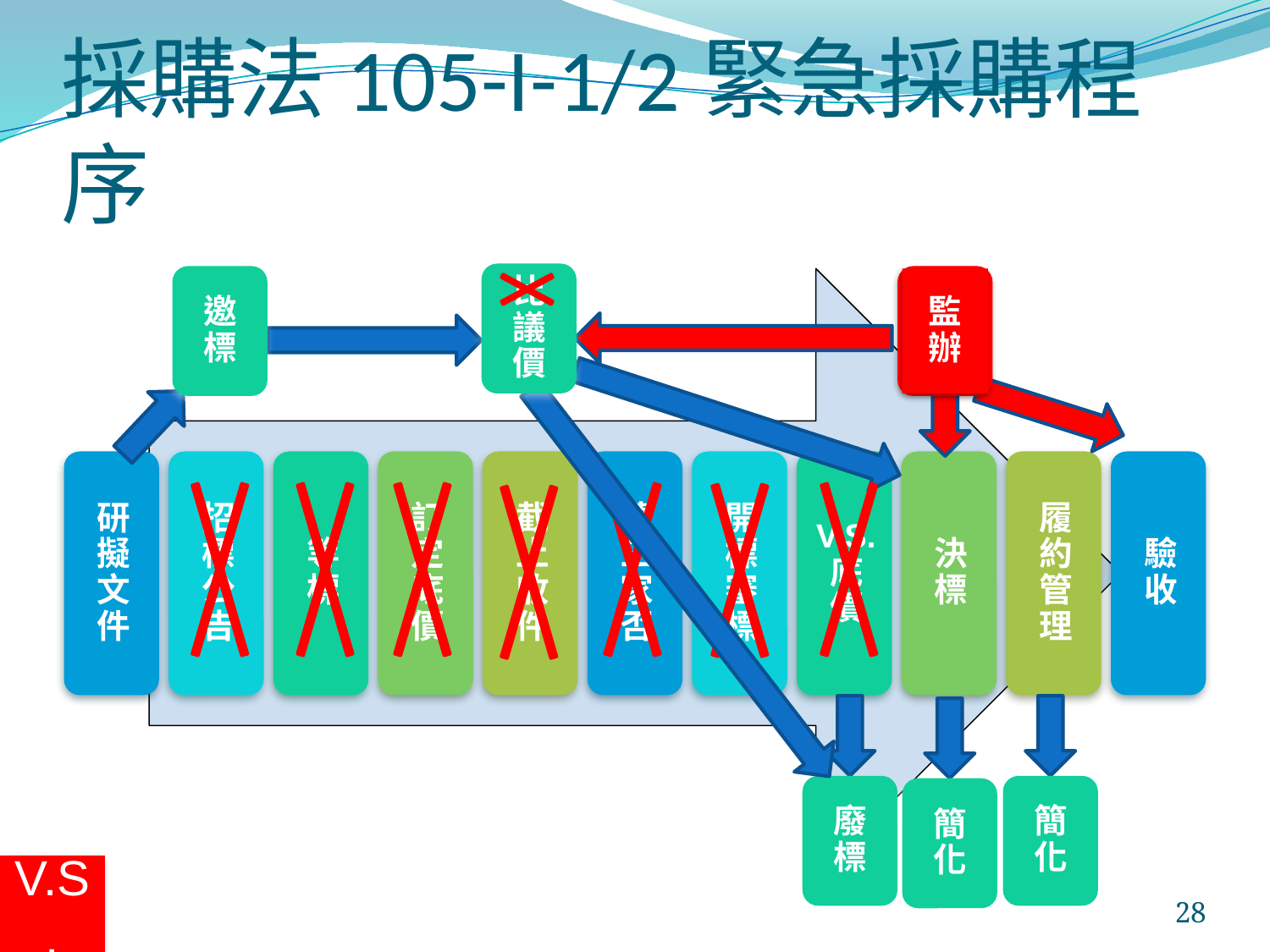

# 採購法105-I-1/2緊急採購程序

比議價

邀標

監辦
研擬文件
招標公告
等標
訂定底價
截止收件
達三家否
開標審標
V.S.底價
決標
履約管理
驗收

廢標

簡化

簡化
V.S.
28